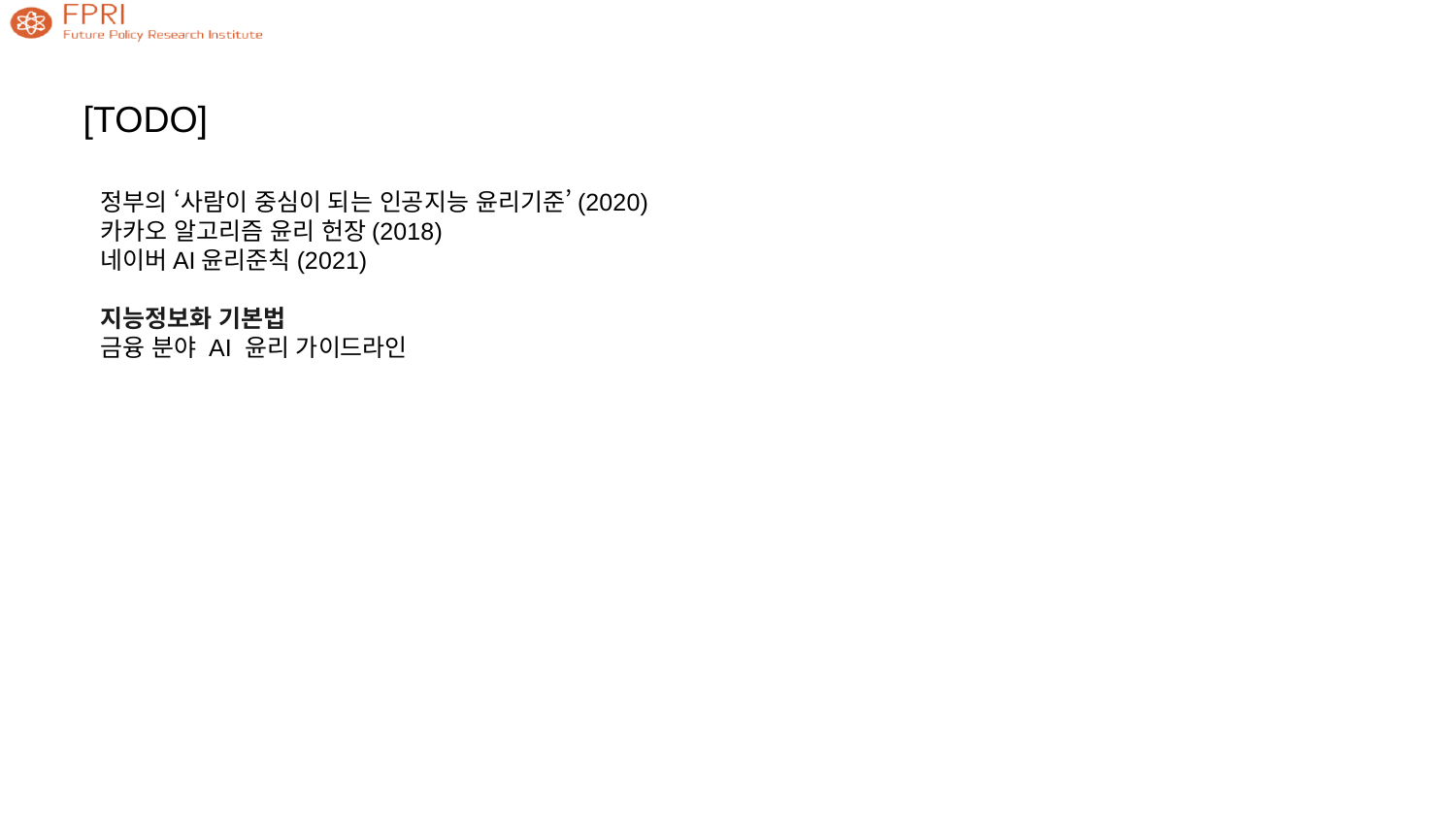

[TODO]
정부의 ‘사람이 중심이 되는 인공지능 윤리기준’(2020)
카카오 알고리즘 윤리 헌장(2018)
네이버AI윤리준칙(2021)

지능정보화 기본법
금융 분야 AI 윤리 가이드라인